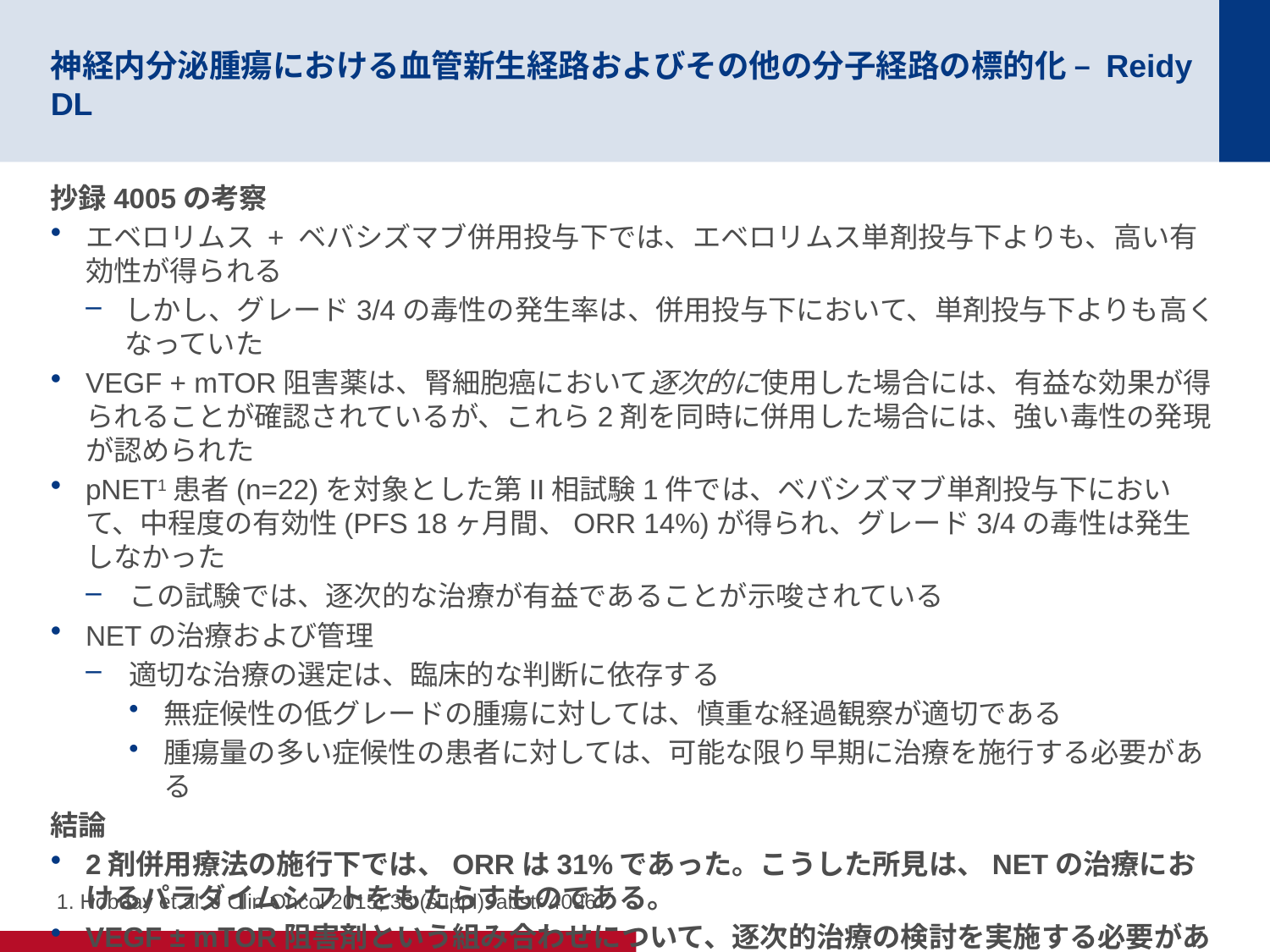

# 神経内分泌腫瘍における血管新生経路およびその他の分子経路の標的化 – Reidy DL
抄録4005の考察
エベロリムス + ベバシズマブ併用投与下では、エベロリムス単剤投与下よりも、高い有効性が得られる
しかし、グレード3/4の毒性の発生率は、併用投与下において、単剤投与下よりも高くなっていた
VEGF + mTOR阻害薬は、腎細胞癌において逐次的に使用した場合には、有益な効果が得られることが確認されているが、これら2剤を同時に併用した場合には、強い毒性の発現が認められた
pNET1患者(n=22)を対象とした第II相試験1件では、ベバシズマブ単剤投与下において、中程度の有効性(PFS 18ヶ月間、ORR 14%)が得られ、グレード3/4の毒性は発生しなかった
この試験では、逐次的な治療が有益であることが示唆されている
NETの治療および管理
適切な治療の選定は、臨床的な判断に依存する
無症候性の低グレードの腫瘍に対しては、慎重な経過観察が適切である
腫瘍量の多い症候性の患者に対しては、可能な限り早期に治療を施行する必要がある
結論
2剤併用療法の施行下では、ORRは31%であった。こうした所見は、NETの治療におけるパラダイムシフトをもたらすものである。
VEGF ± mTOR阻害剤という組み合わせについて、逐次的治療の検討を実施する必要がある
第II相試験のデータについては、慎重に解釈を行う必要がある：毒性が有用性を上回る場合がある
第III相試験のデータは、毒性の評価か有効性の検証のために必要となる
 1. Hobday et al. J Clin Oncol 2015; 33 (suppl): abstr 4096